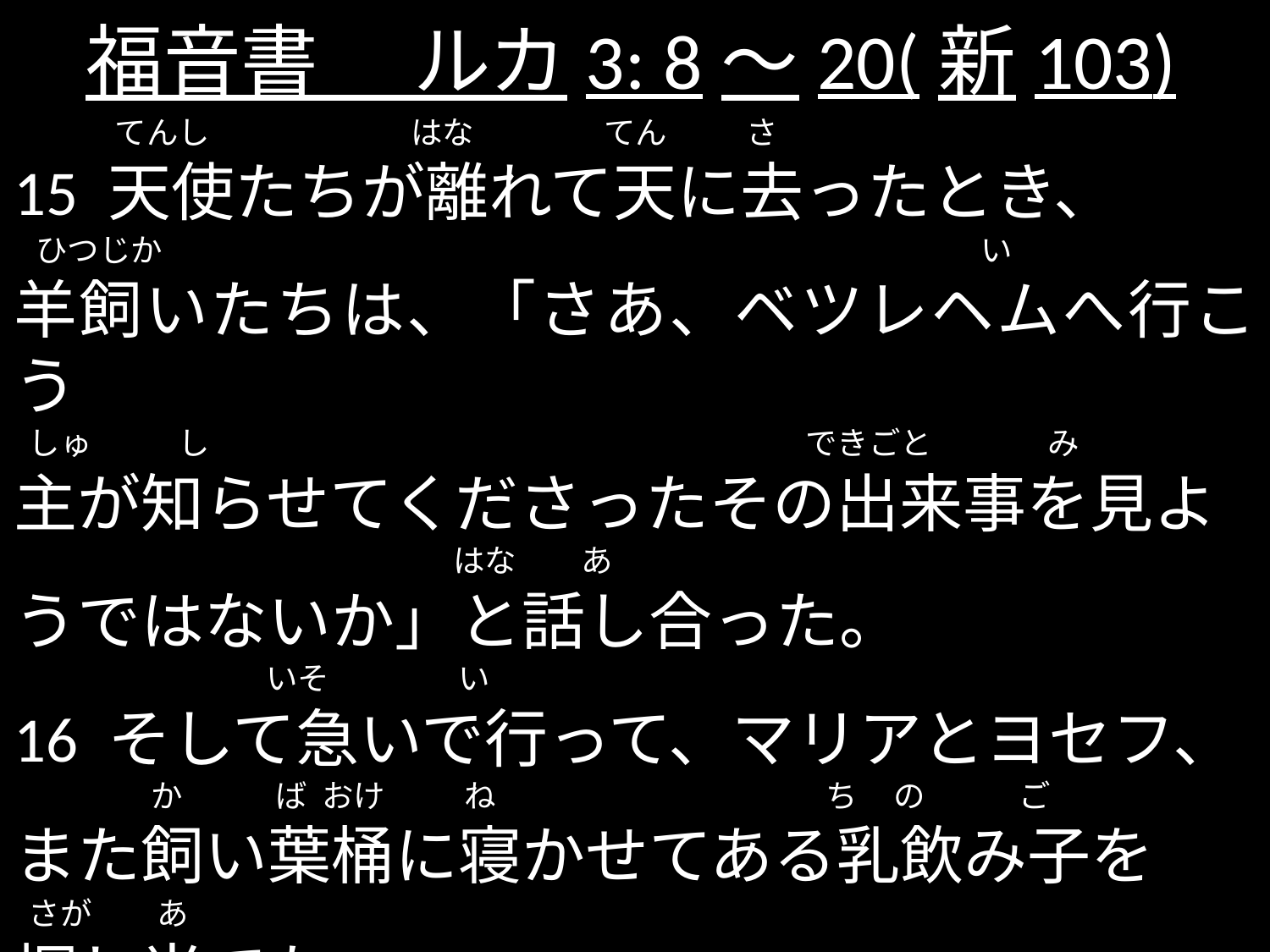

# 福音書 　ルカ3: 8～20(新103)
             てんし                            はな                  てん           さ
15 天使たちが離れて天に去ったとき、
  ひつじか                                                                                                                  い
羊飼いたちは、「さあ、ベツレヘムへ行こう
 しゅ            し                                                                                   できごと                み
主が知らせてくださったその出来事を見よ
                                                            はな         あ
うではないか」と話し合った。
                                  いそ                  い
16 そして急いで行って、マリアとヨセフ、
                  か             ば  おけ           ね                                              ち     の             ご
また飼い葉桶に寝かせてある乳飲み子を
 さが         あ
探し当てた。